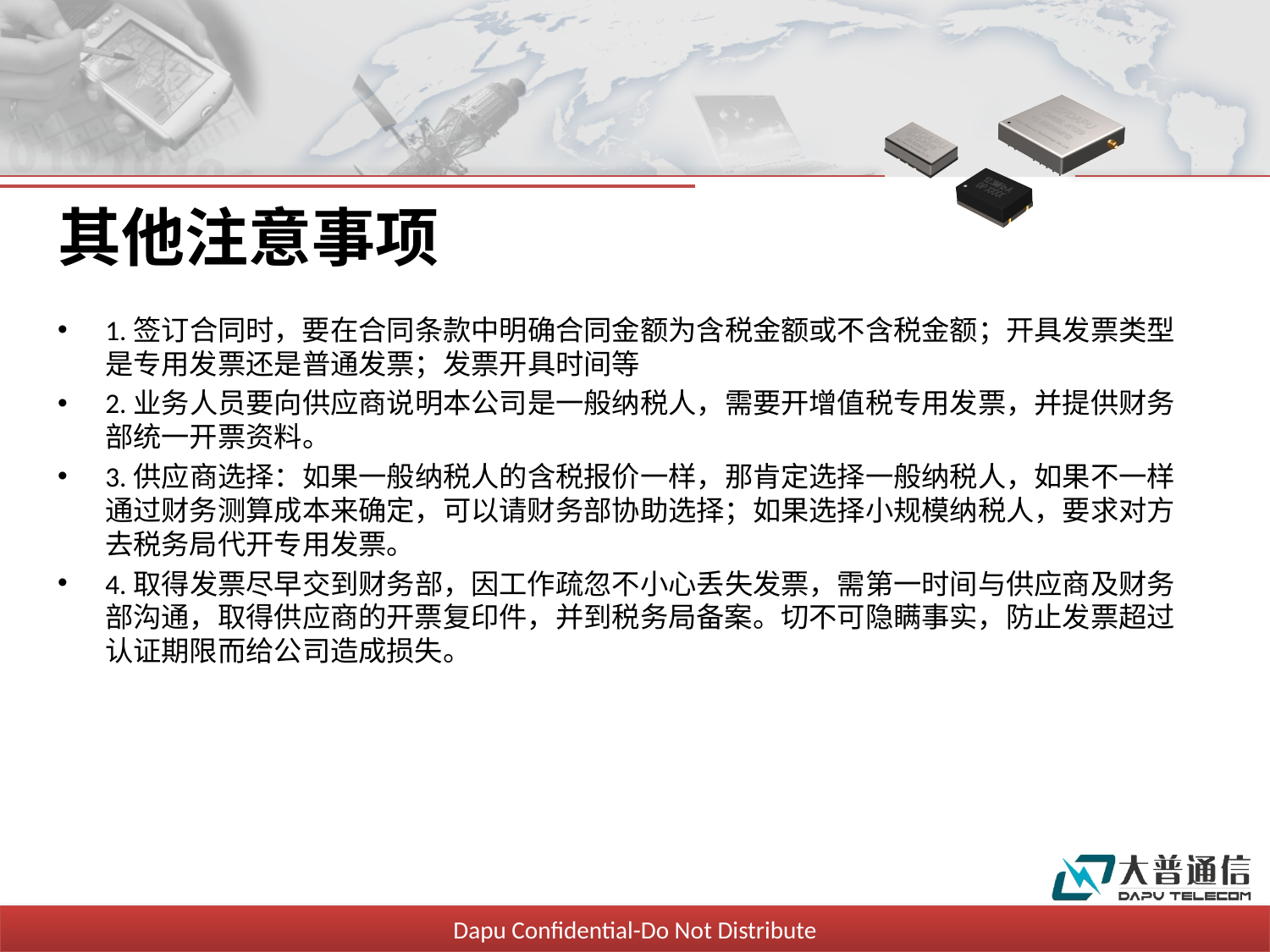

# 其他注意事项
1.签订合同时，要在合同条款中明确合同金额为含税金额或不含税金额；开具发票类型是专用发票还是普通发票；发票开具时间等
2.业务人员要向供应商说明本公司是一般纳税人，需要开增值税专用发票，并提供财务部统一开票资料。
3.供应商选择：如果一般纳税人的含税报价一样，那肯定选择一般纳税人，如果不一样通过财务测算成本来确定，可以请财务部协助选择；如果选择小规模纳税人，要求对方去税务局代开专用发票。
4.取得发票尽早交到财务部，因工作疏忽不小心丢失发票，需第一时间与供应商及财务部沟通，取得供应商的开票复印件，并到税务局备案。切不可隐瞒事实，防止发票超过认证期限而给公司造成损失。